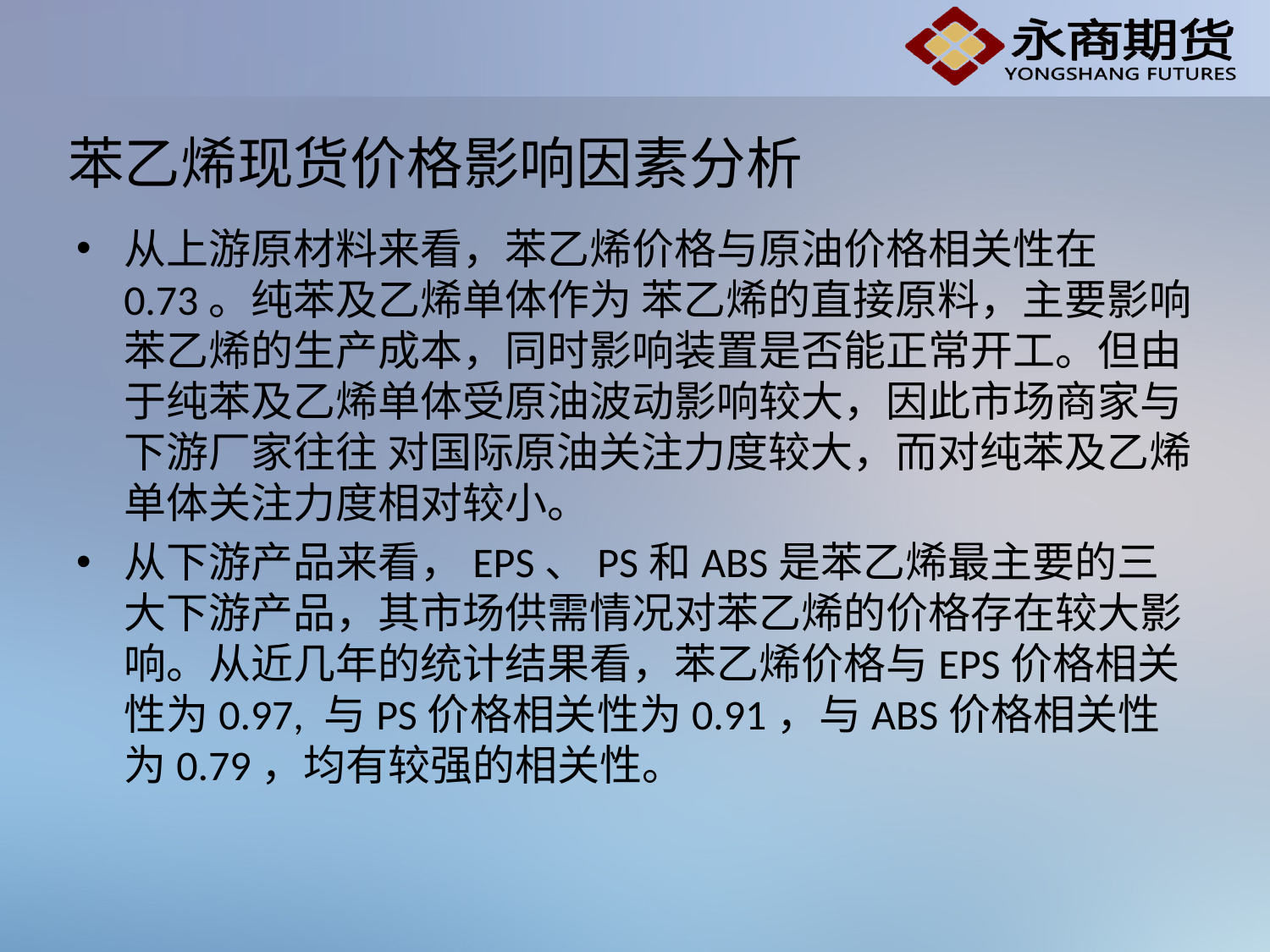

# 苯乙烯现货价格影响因素分析
从上游原材料来看，苯乙烯价格与原油价格相关性在0.73。纯苯及乙烯单体作为 苯乙烯的直接原料，主要影响苯乙烯的生产成本，同时影响装置是否能正常开工。但由于纯苯及乙烯单体受原油波动影响较大，因此市场商家与下游厂家往往 对国际原油关注力度较大，而对纯苯及乙烯单体关注力度相对较小。
从下游产品来看，EPS、PS和ABS是苯乙烯最主要的三大下游产品，其市场供需情况对苯乙烯的价格存在较大影响。从近几年的统计结果看，苯乙烯价格与EPS价格相关性为0.97, 与PS价格相关性为0.91，与ABS价格相关性为0.79，均有较强的相关性。